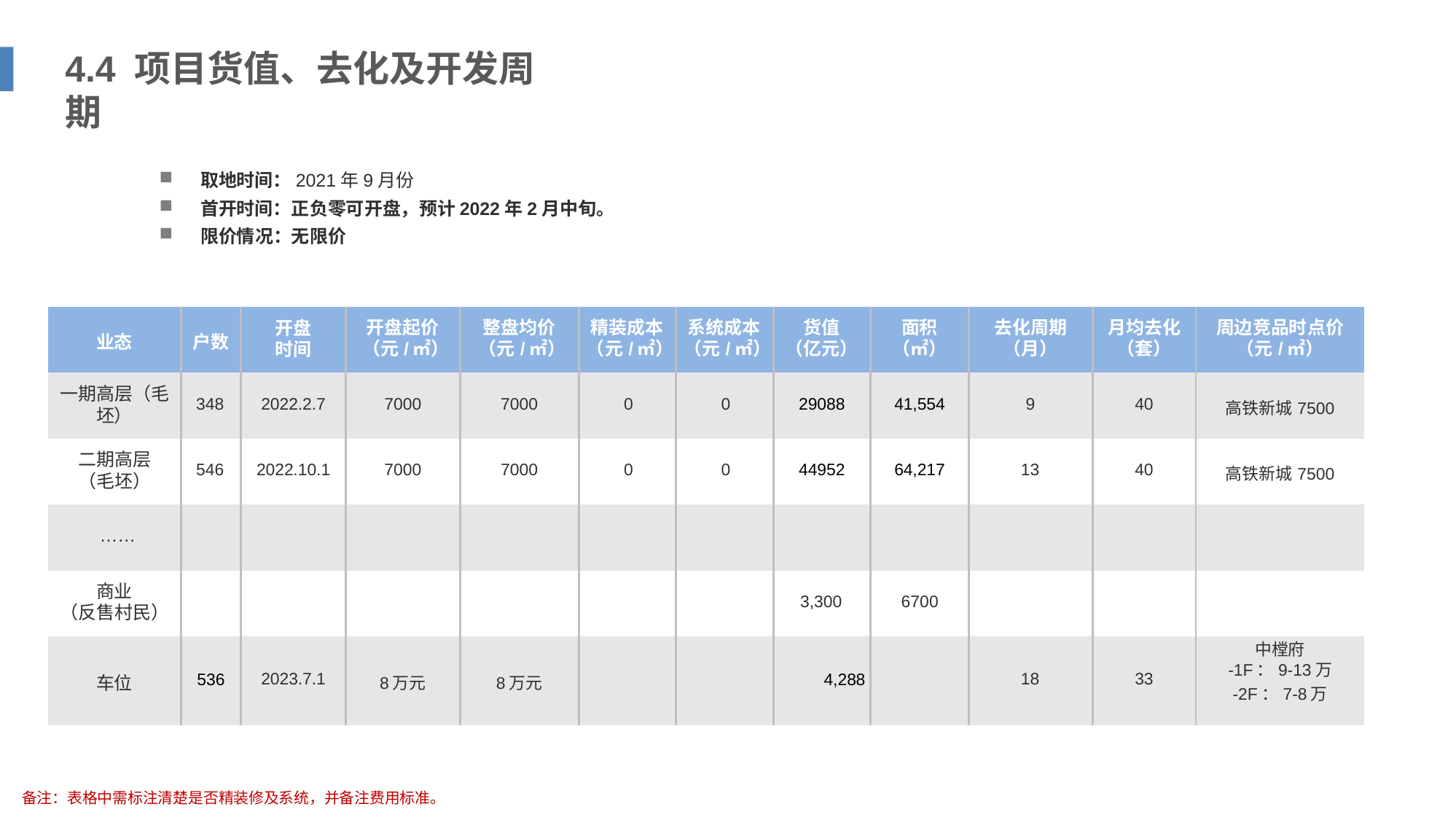

# 4.4 项目货值、去化及开发周期
取地时间：2021年9月份
首开时间：正负零可开盘，预计2022年2月中旬。
限价情况：无限价
| 业态 | 户数 | 开盘 时间 | 开盘起价 （元/㎡） | 整盘均价 （元/㎡） | 精装成本 （元/㎡） | 系统成本 （元/㎡） | 货值 （亿元） | 面积 （㎡） | 去化周期 （月） | 月均去化 （套） | 周边竞品时点价 （元/㎡） |
| --- | --- | --- | --- | --- | --- | --- | --- | --- | --- | --- | --- |
| 一期高层（毛 坯） | 348 | 2022.2.7 | 7000 | 7000 | 0 | 0 | 29088 | 41,554 | 9 | 40 | 高铁新城7500 |
| 二期高层 （毛坯） | 546 | 2022.10.1 | 7000 | 7000 | 0 | 0 | 44952 | 64,217 | 13 | 40 | 高铁新城7500 |
| …… |  |  |  |  |  |  |  |  |  |  |  |
| 商业 （反售村民） |  |  |  |  |  |  | 3,300 | 6700 |  |  |  |
| 车位 | 536 | 2023.7.1 | 8万元 | 8万元 |  |  | 4,288 |  | 18 | 33 | 中樘府 -1F：9-13万 -2F：7-8万 |
备注：表格中需标注清楚是否精装修及系统，并备注费用标准。